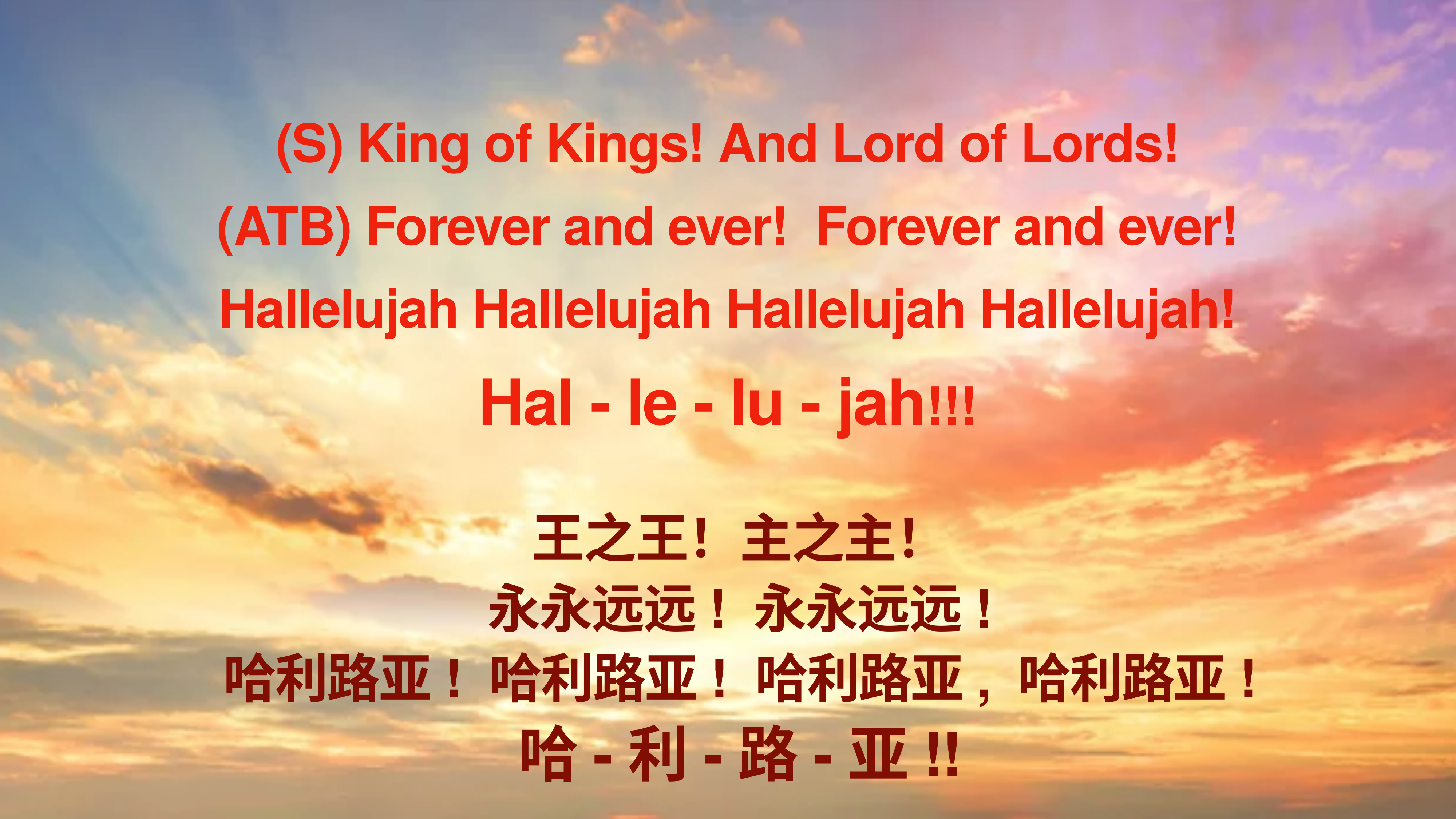

(S) King of Kings! And Lord of Lords!
(ATB) Forever and ever!  Forever and ever!
Hallelujah Hallelujah Hallelujah Hallelujah!
Hal - le - lu - jah!!!
王之王！主之主！
永永远远! 永永远远!
哈利路亚! 哈利路亚! 哈利路亚, 哈利路亚!
哈-利-路-亚!!